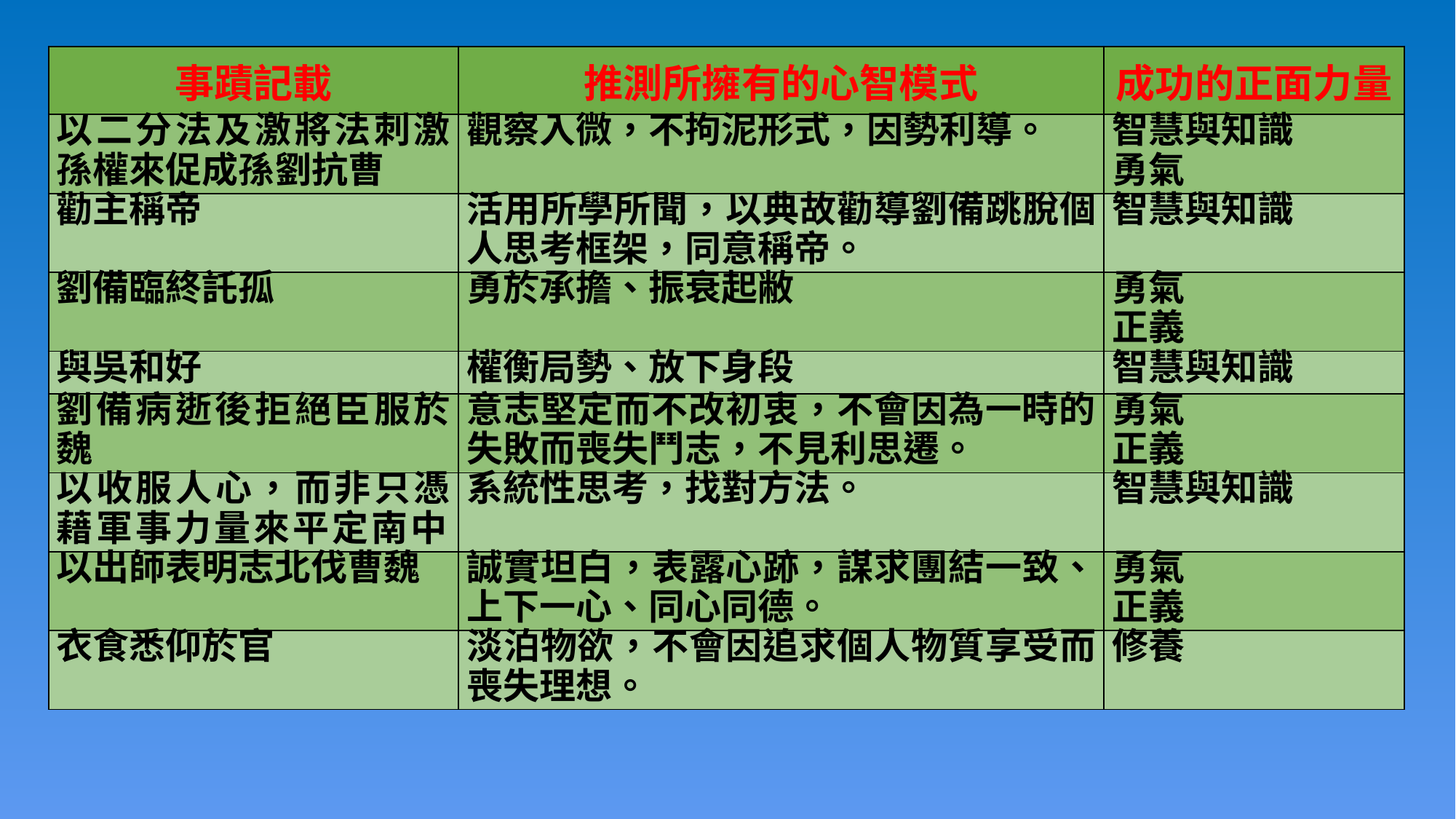

| 事蹟記載 | 推測所擁有的心智模式 | 成功的正面力量 |
| --- | --- | --- |
| 以二分法及激將法刺激孫權來促成孫劉抗曹 | 觀察入微，不拘泥形式，因勢利導。 | 智慧與知識 勇氣 |
| 勸主稱帝 | 活用所學所聞，以典故勸導劉備跳脫個人思考框架，同意稱帝。 | 智慧與知識 |
| 劉備臨終託孤 | 勇於承擔、振衰起敝 | 勇氣 正義 |
| 與吳和好 | 權衡局勢、放下身段 | 智慧與知識 |
| 劉備病逝後拒絕臣服於魏 | 意志堅定而不改初衷，不會因為一時的失敗而喪失鬥志，不見利思遷。 | 勇氣 正義 |
| 以收服人心，而非只憑藉軍事力量來平定南中。 | 系統性思考，找對方法。 | 智慧與知識 |
| 以出師表明志北伐曹魏 | 誠實坦白，表露心跡，謀求團結一致、上下一心、同心同德。 | 勇氣 正義 |
| 衣食悉仰於官 | 淡泊物欲，不會因追求個人物質享受而喪失理想。 | 修養 |